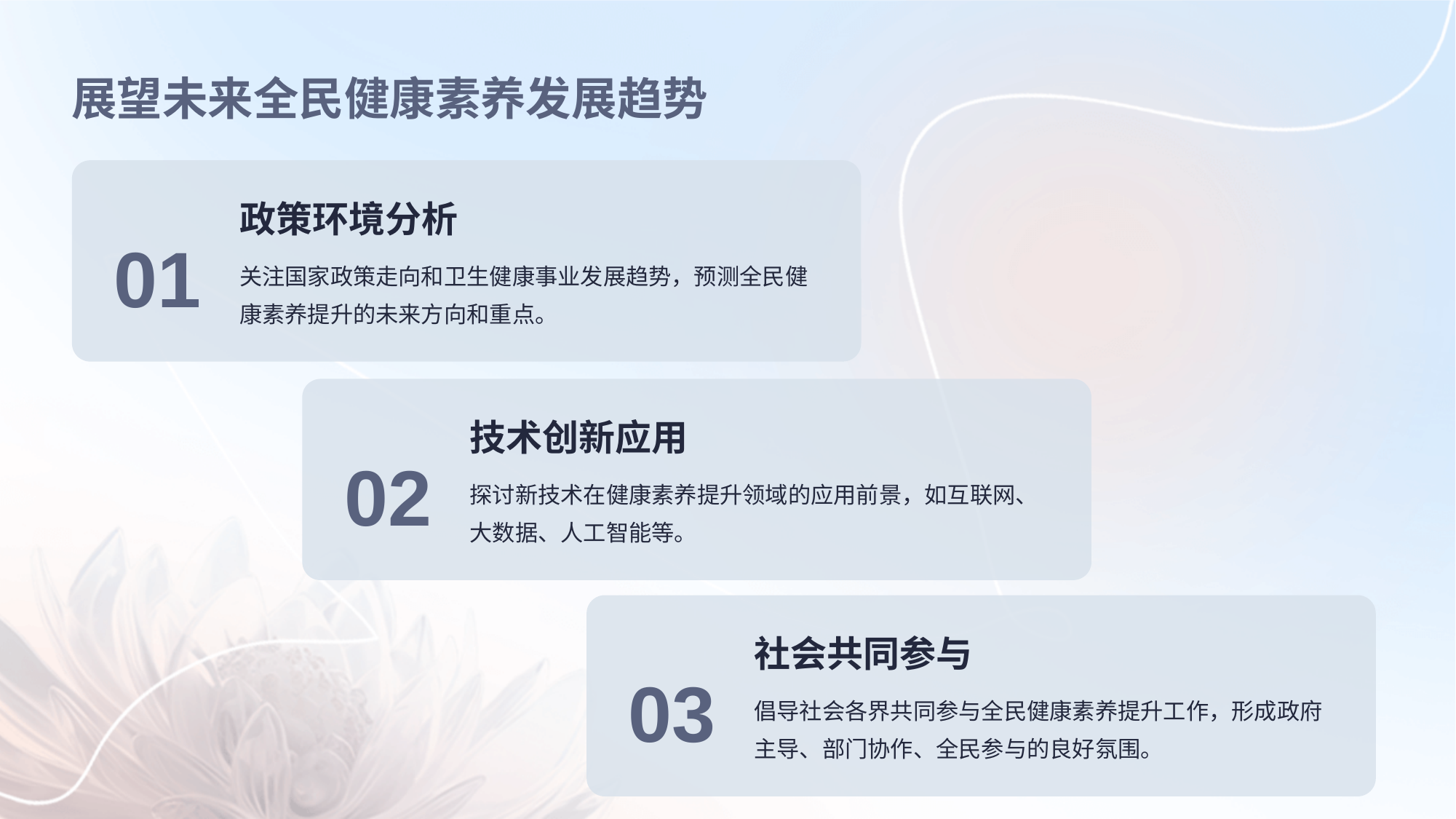

展望未来全民健康素养发展趋势

政策环境分析
01
关注国家政策走向和卫生健康事业发展趋势，预测全民健康素养提升的未来方向和重点。

技术创新应用
02
探讨新技术在健康素养提升领域的应用前景，如互联网、大数据、人工智能等。

社会共同参与
03
倡导社会各界共同参与全民健康素养提升工作，形成政府主导、部门协作、全民参与的良好氛围。